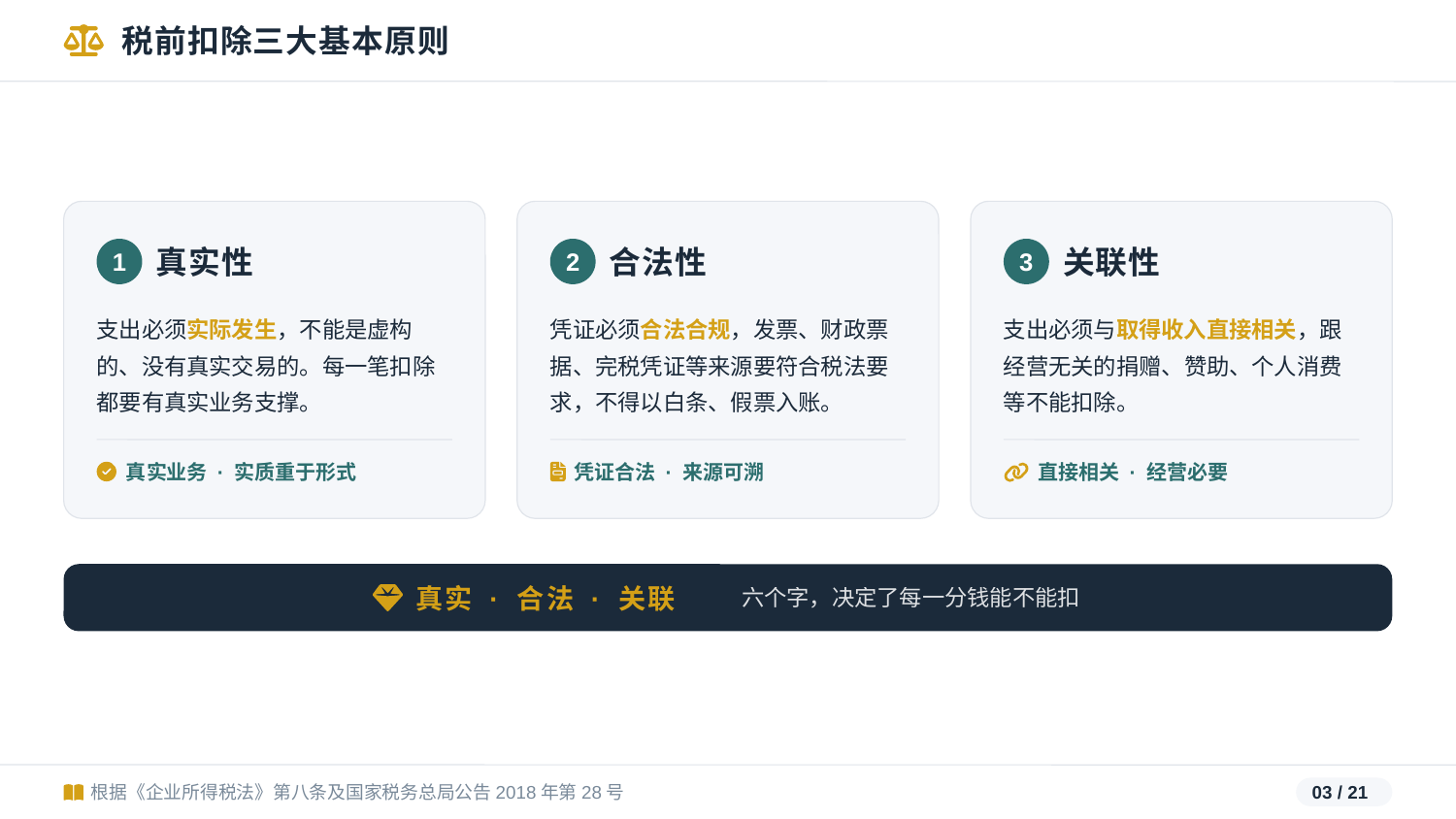

税前扣除三大基本原则

1

2

3

真实性
合法性
关联性
支出必须实际发生，不能是虚构的、没有真实交易的。每一笔扣除都要有真实业务支撑。
凭证必须合法合规，发票、财政票据、完税凭证等来源要符合税法要求，不得以白条、假票入账。
支出必须与取得收入直接相关，跟经营无关的捐赠、赞助、个人消费等不能扣除。
真实业务 · 实质重于形式
凭证合法 · 来源可溯
直接相关 · 经营必要

真实 · 合法 · 关联
—— 六个字，决定了每一分钱能不能扣

根据《企业所得税法》第八条及国家税务总局公告2018年第28号
03 / 21